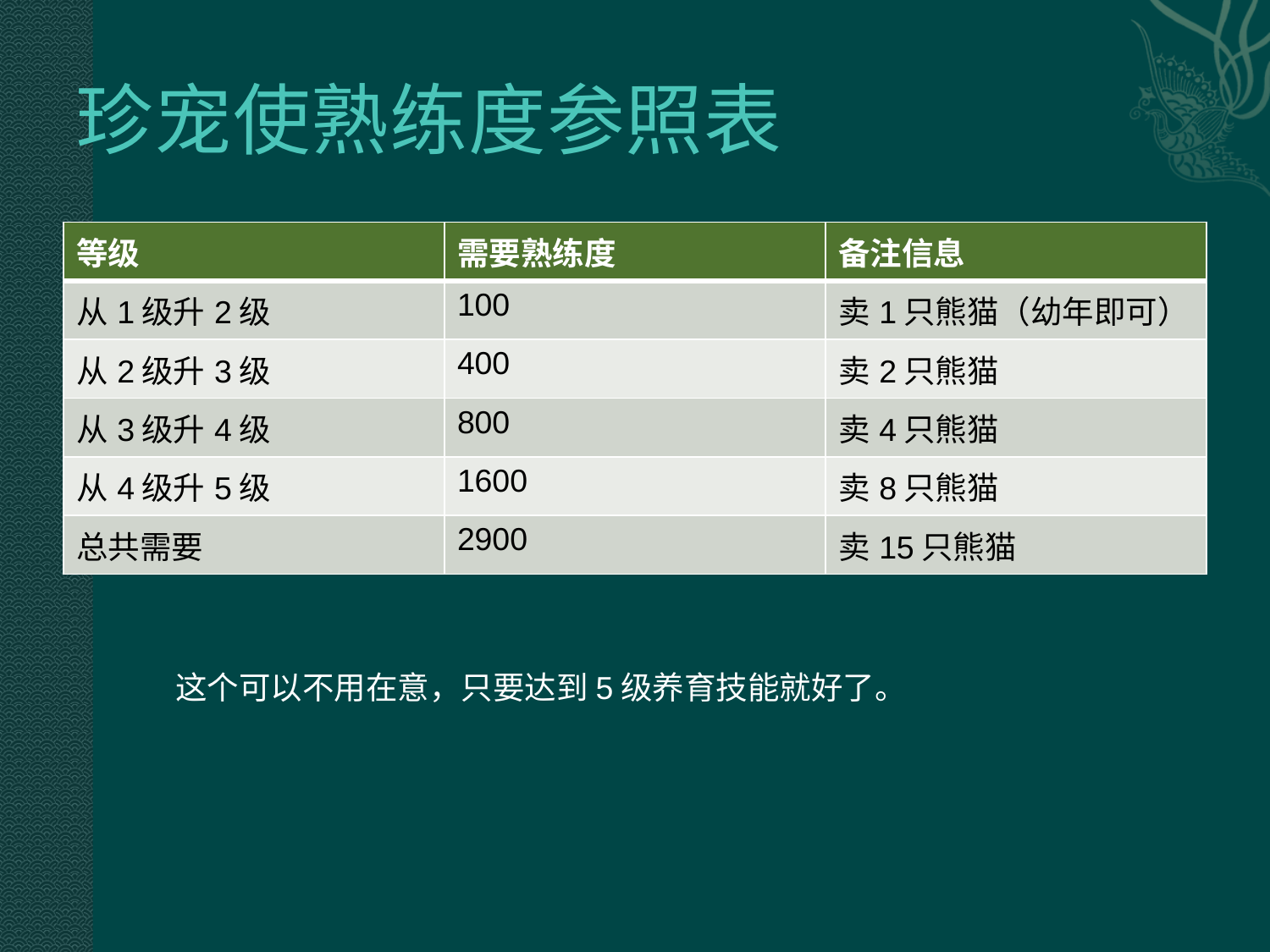

# 珍宠使熟练度参照表
| 等级 | 需要熟练度 | 备注信息 |
| --- | --- | --- |
| 从1级升2级 | 100 | 卖1只熊猫（幼年即可） |
| 从2级升3级 | 400 | 卖2只熊猫 |
| 从3级升4级 | 800 | 卖4只熊猫 |
| 从4级升5级 | 1600 | 卖8只熊猫 |
| 总共需要 | 2900 | 卖15只熊猫 |
这个可以不用在意，只要达到5级养育技能就好了。